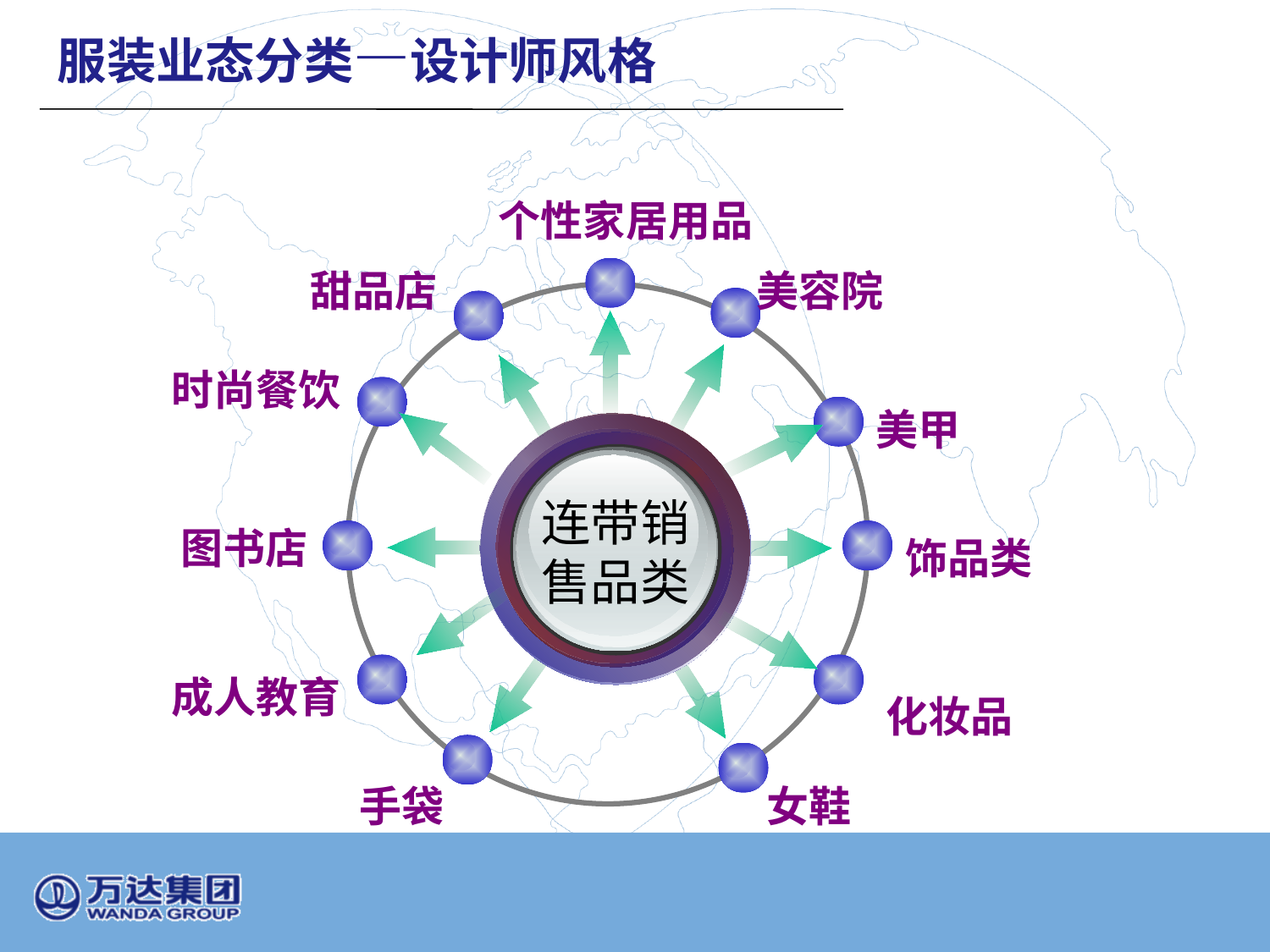

服装业态分类—设计师风格

个性家居用品
甜品店

美容院

时尚餐饮

美甲

连带销售品类

图书店

饰品类

成人教育

化妆品

手袋
女鞋